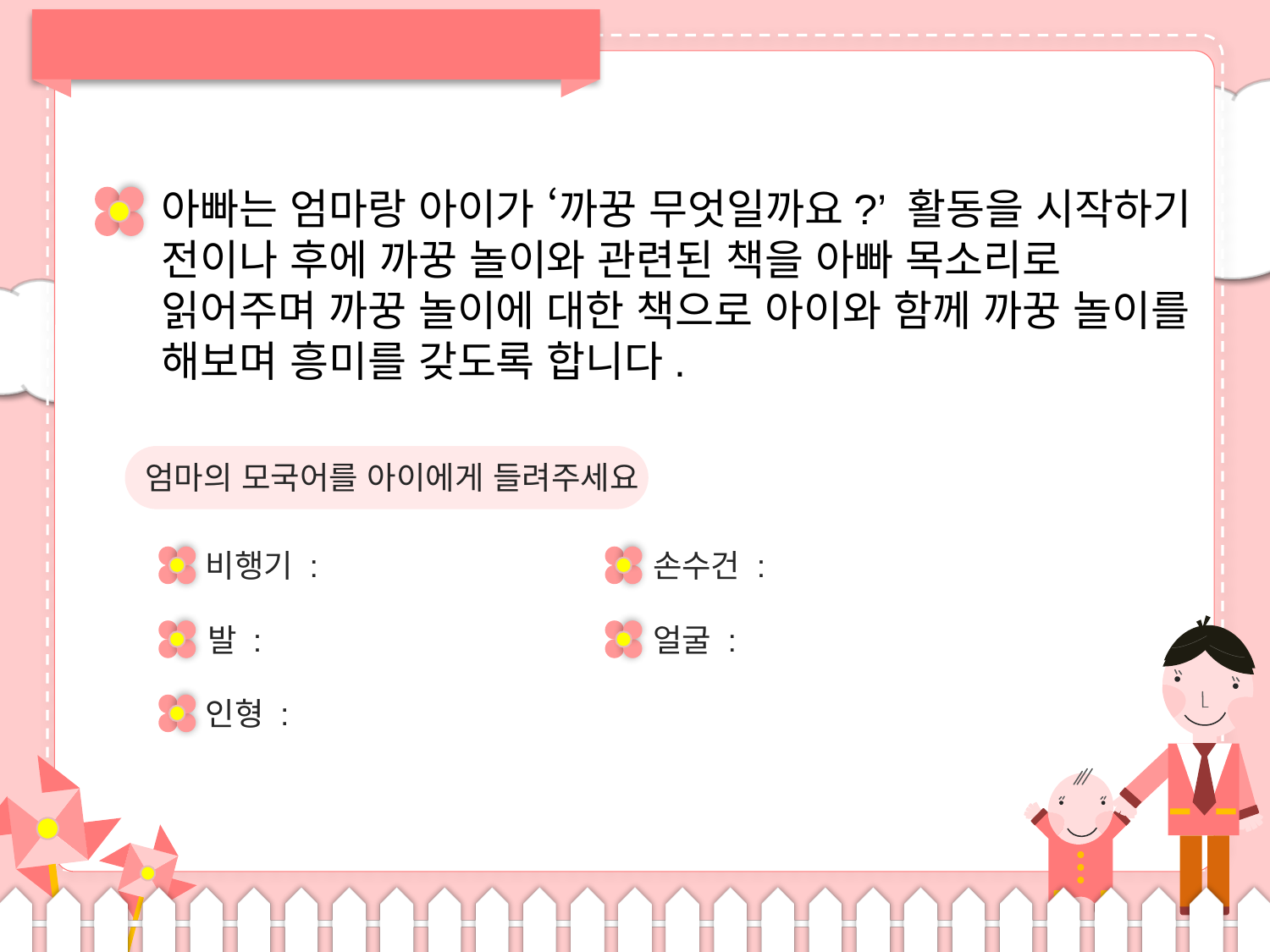

아빠는 엄마랑 아이가 ‘까꿍 무엇일까요?’ 활동을 시작하기
전이나 후에 까꿍 놀이와 관련된 책을 아빠 목소리로
읽어주며 까꿍 놀이에 대한 책으로 아이와 함께 까꿍 놀이를
해보며 흥미를 갖도록 합니다.

엄마의 모국어를 아이에게 들려주세요
비행기 :

손수건 :

발 :

얼굴 :

인형 :